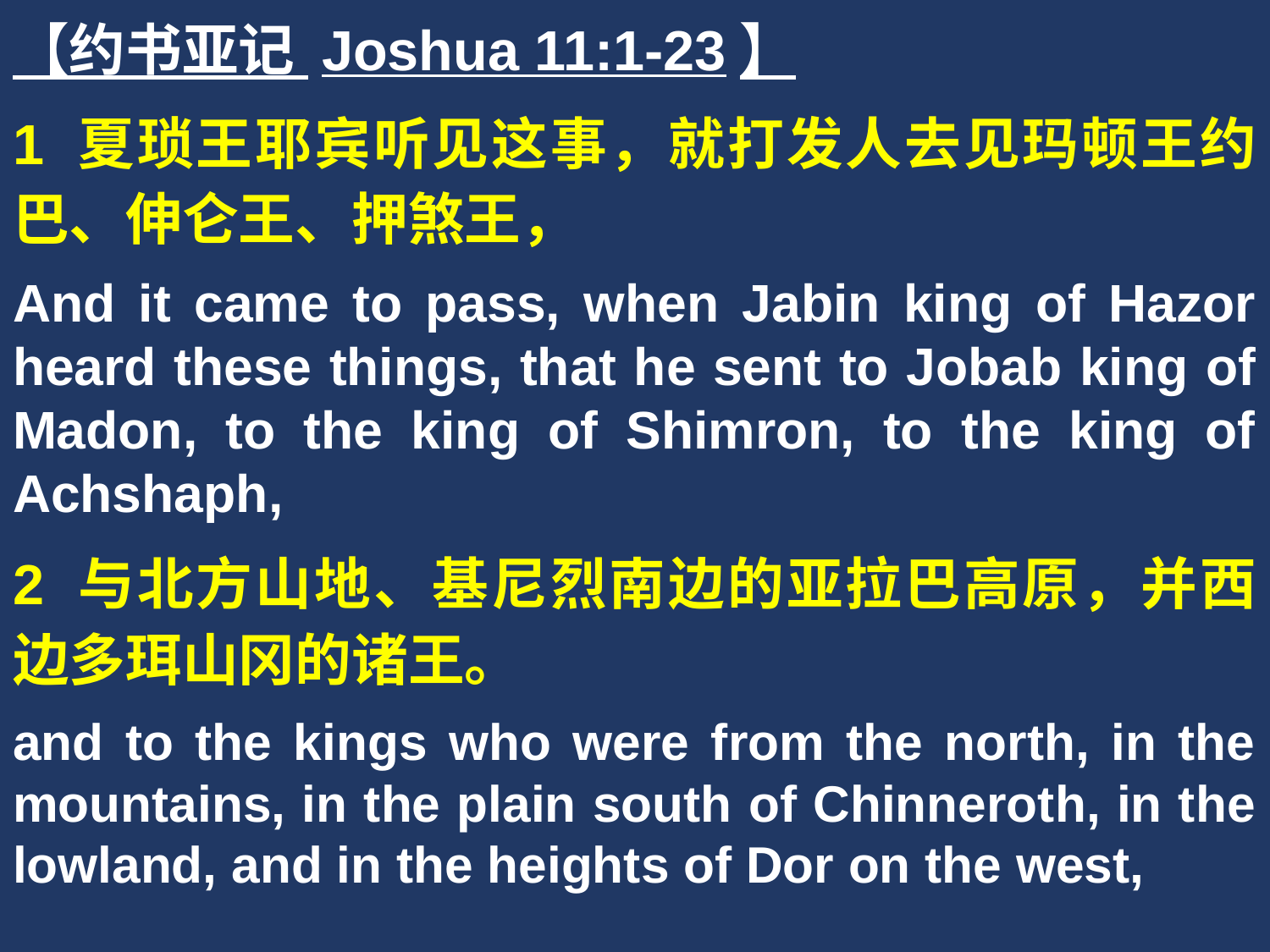

【约书亚记 Joshua 11:1-23】
1 夏琐王耶宾听见这事，就打发人去见玛顿王约巴、伸仑王、押煞王，
And it came to pass, when Jabin king of Hazor heard these things, that he sent to Jobab king of Madon, to the king of Shimron, to the king of Achshaph,
2 与北方山地、基尼烈南边的亚拉巴高原，并西边多珥山冈的诸王。
and to the kings who were from the north, in the mountains, in the plain south of Chinneroth, in the lowland, and in the heights of Dor on the west,